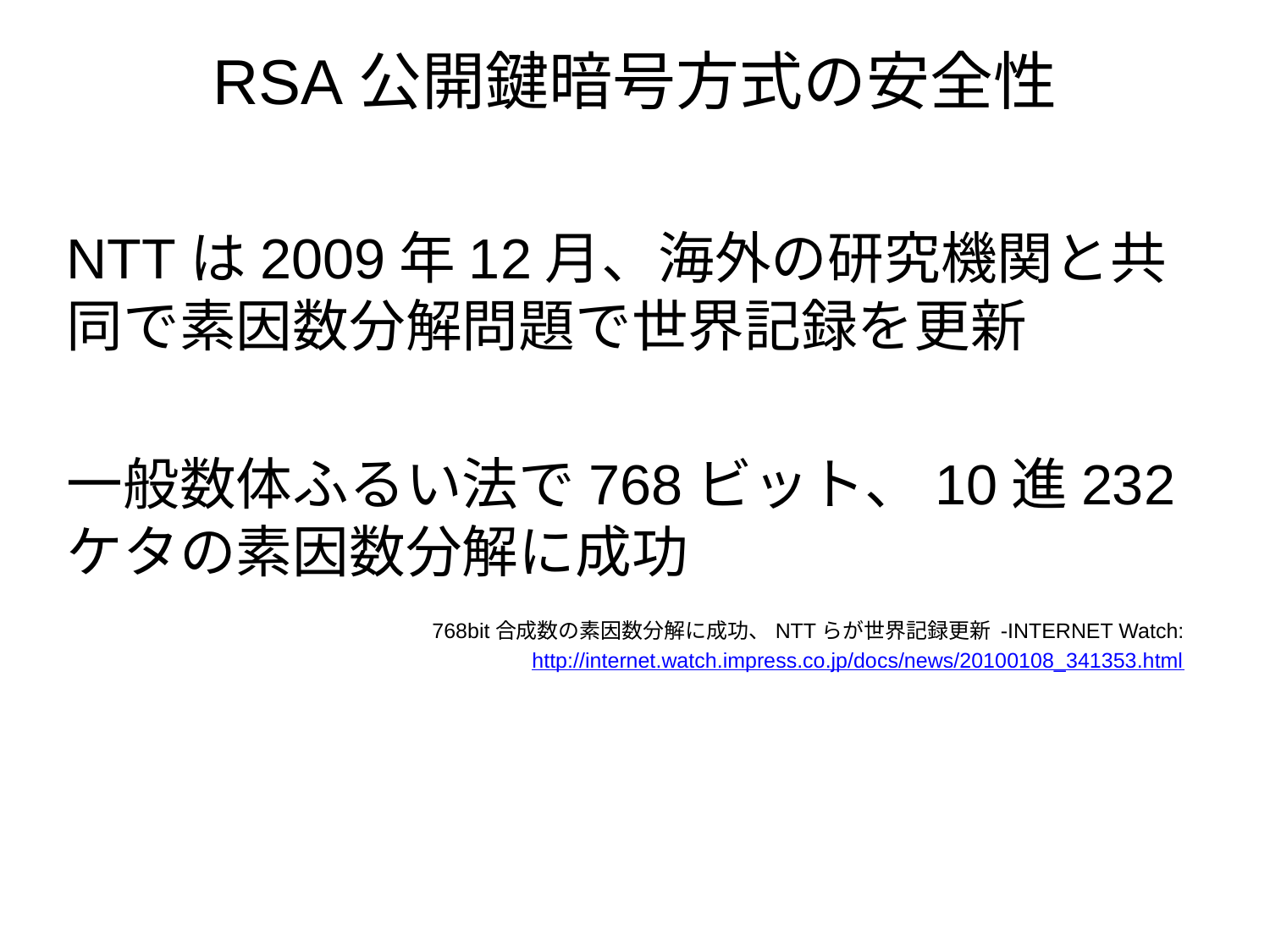

# RSA公開鍵暗号方式の安全性
NTTは2009年12月、海外の研究機関と共同で素因数分解問題で世界記録を更新

一般数体ふるい法で768ビット、10進232ケタの素因数分解に成功

768bit合成数の素因数分解に成功、NTTらが世界記録更新 -INTERNET Watch:
http://internet.watch.impress.co.jp/docs/news/20100108_341353.html